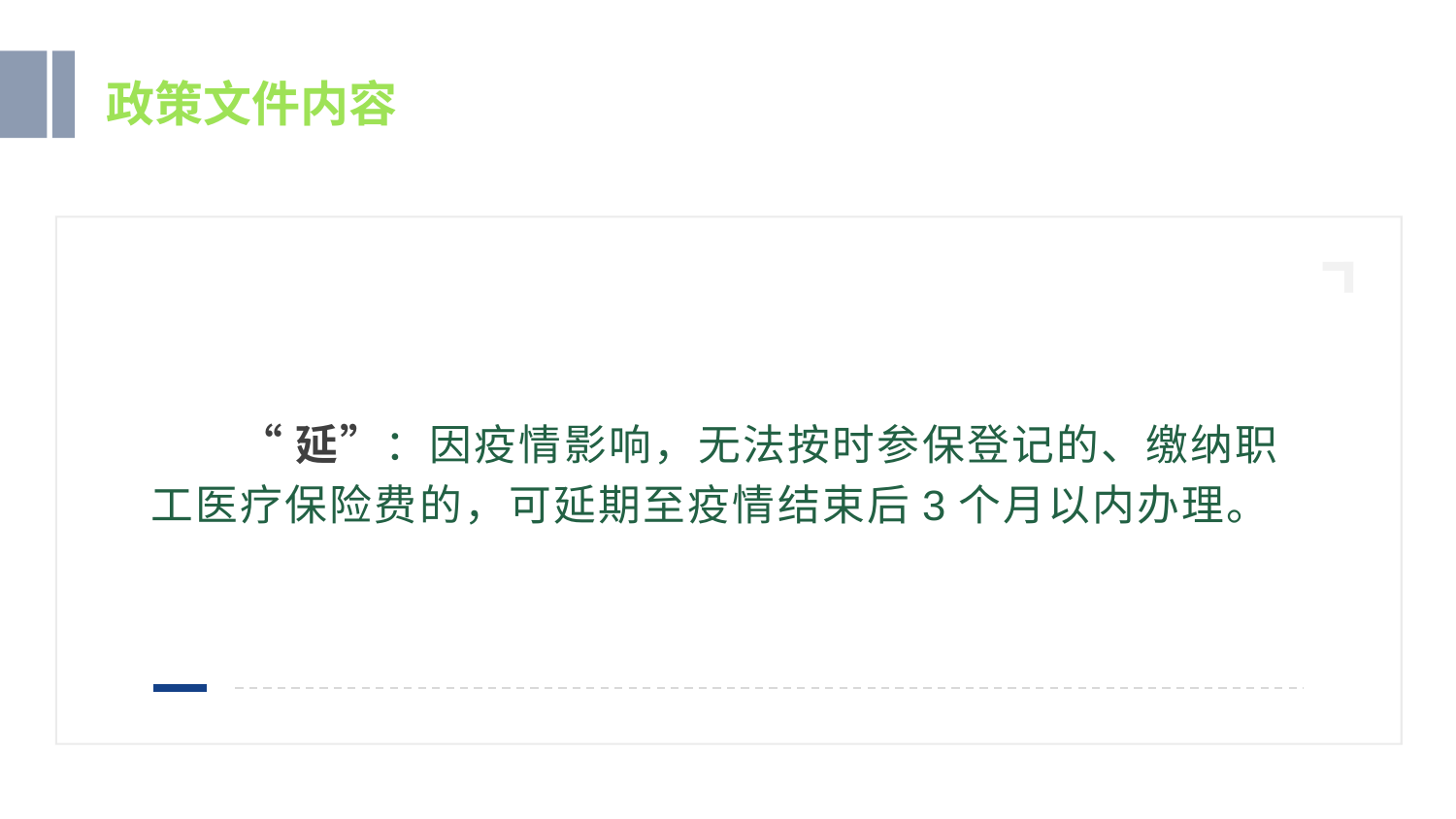

政策文件内容

“延”：因疫情影响，无法按时参保登记的、缴纳职工医疗保险费的，可延期至疫情结束后3个月以内办理。